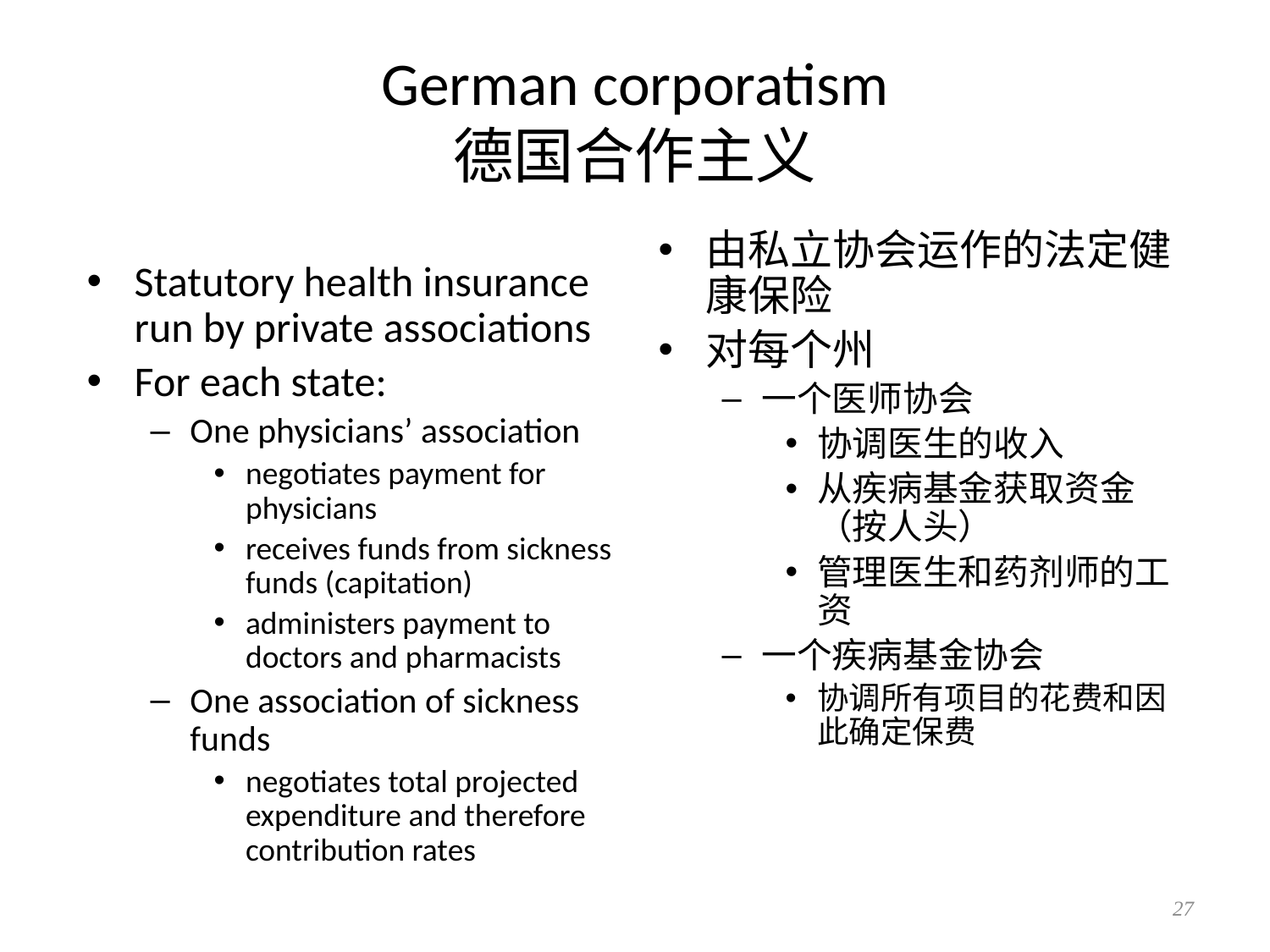

# German corporatism 德国合作主义
由私立协会运作的法定健康保险
对每个州
一个医师协会
协调医生的收入
从疾病基金获取资金（按人头）
管理医生和药剂师的工资
一个疾病基金协会
协调所有项目的花费和因此确定保费
Statutory health insurance run by private associations
For each state:
One physicians’ association
negotiates payment for physicians
receives funds from sickness funds (capitation)
administers payment to doctors and pharmacists
One association of sickness funds
negotiates total projected expenditure and therefore contribution rates
27